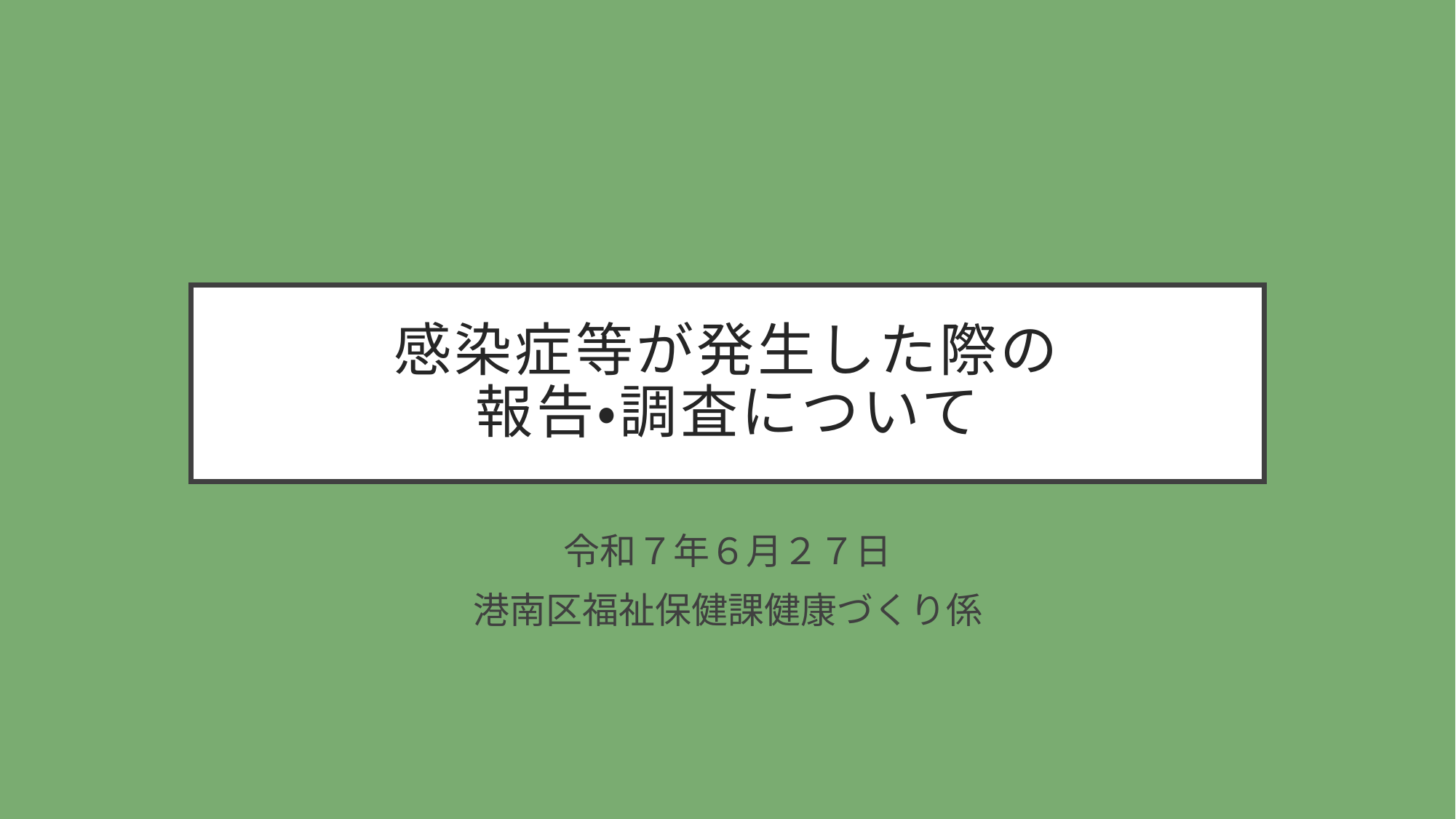

# 感染症等が発生した際の 報告・調査について
令和７年６月２７日
港南区福祉保健課健康づくり係